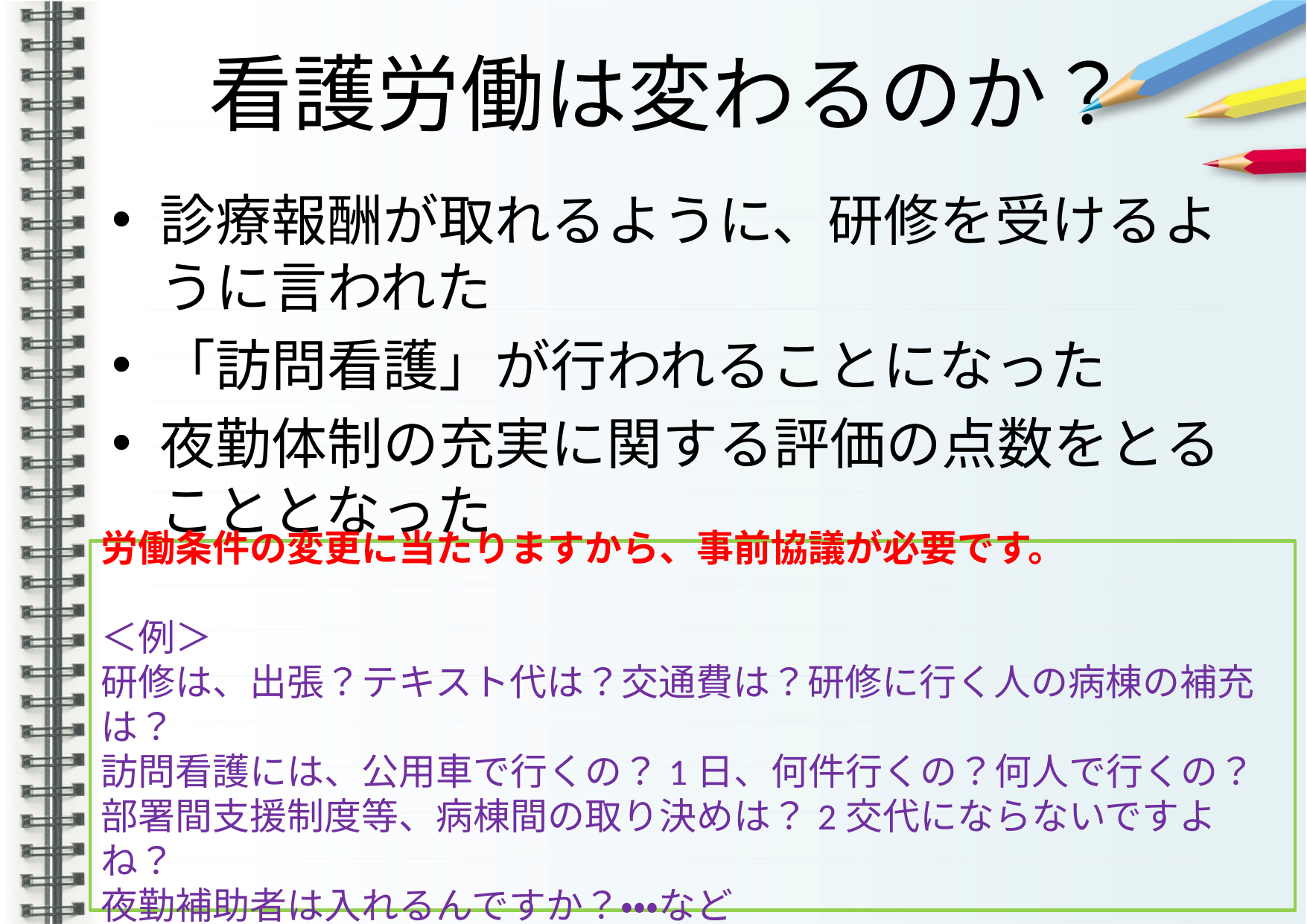

# 看護労働は変わるのか？
診療報酬が取れるように、研修を受けるように言われた
「訪問看護」が行われることになった
夜勤体制の充実に関する評価の点数をとることとなった

労働条件の変更に当たりますから、事前協議が必要です。

＜例＞
研修は、出張？テキスト代は？交通費は？研修に行く人の病棟の補充は？
訪問看護には、公用車で行くの？1日、何件行くの？何人で行くの？
部署間支援制度等、病棟間の取り決めは？2交代にならないですよね？
夜勤補助者は入れるんですか？・・・など